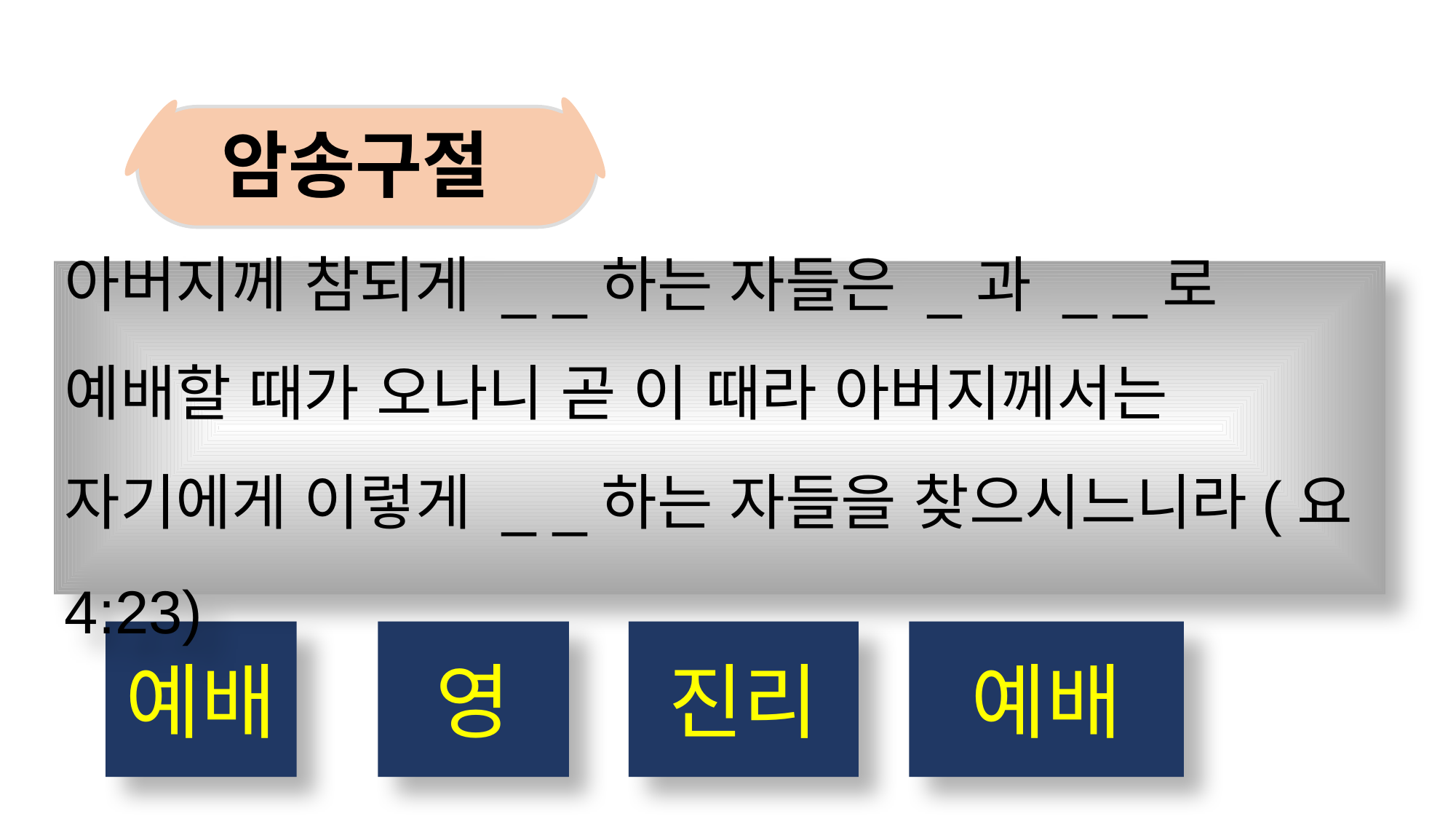

암송구절
아버지께 참되게 _ _하는 자들은 _과 _ _로 예배할 때가 오나니 곧 이 때라 아버지께서는 자기에게 이렇게 _ _하는 자들을 찾으시느니라(요4:23)
예배
영
진리
예배